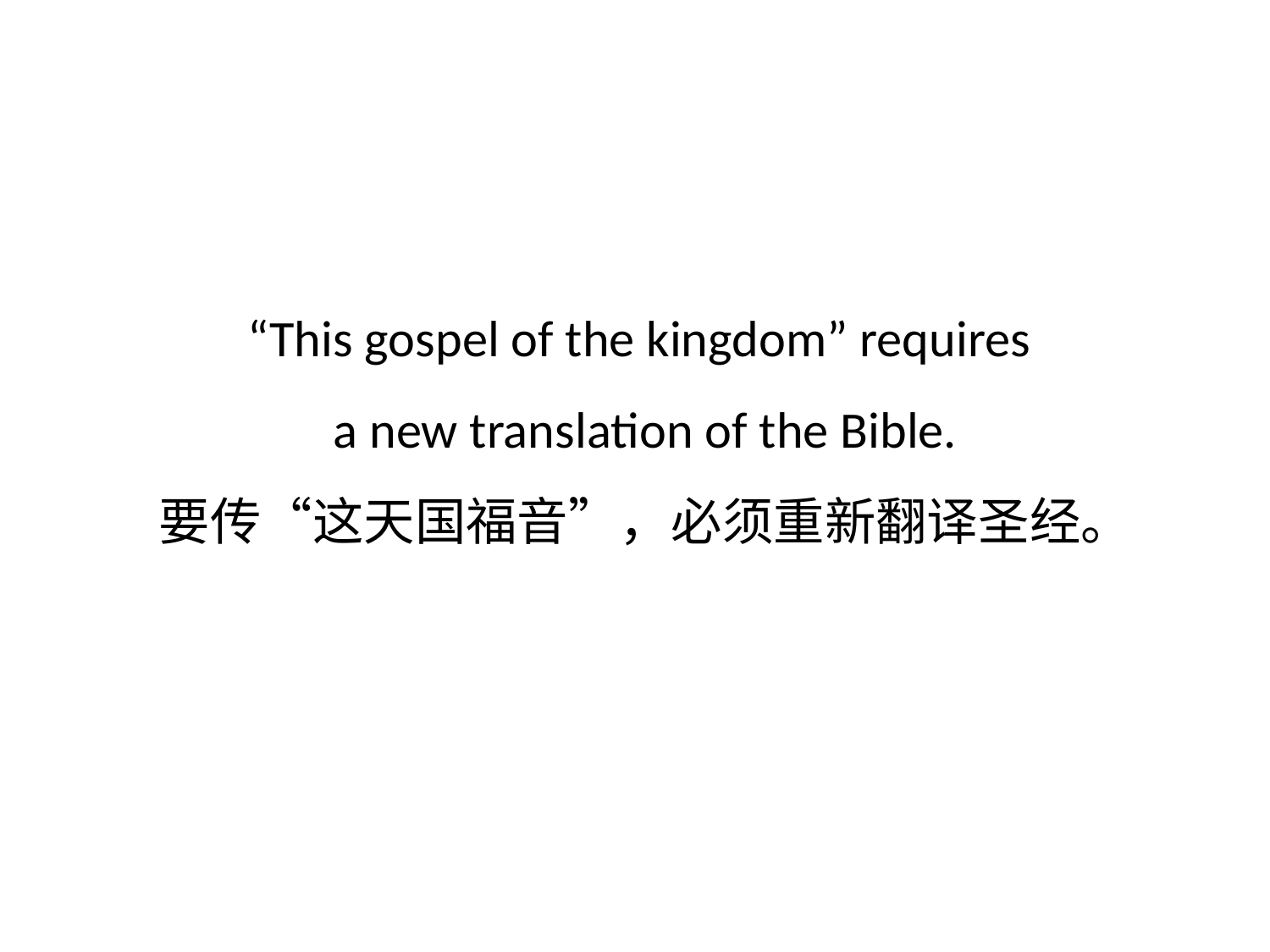

# “This gospel of the kingdom” requires a new translation of the Bible. 要传“这天国福音”，必须重新翻译圣经。